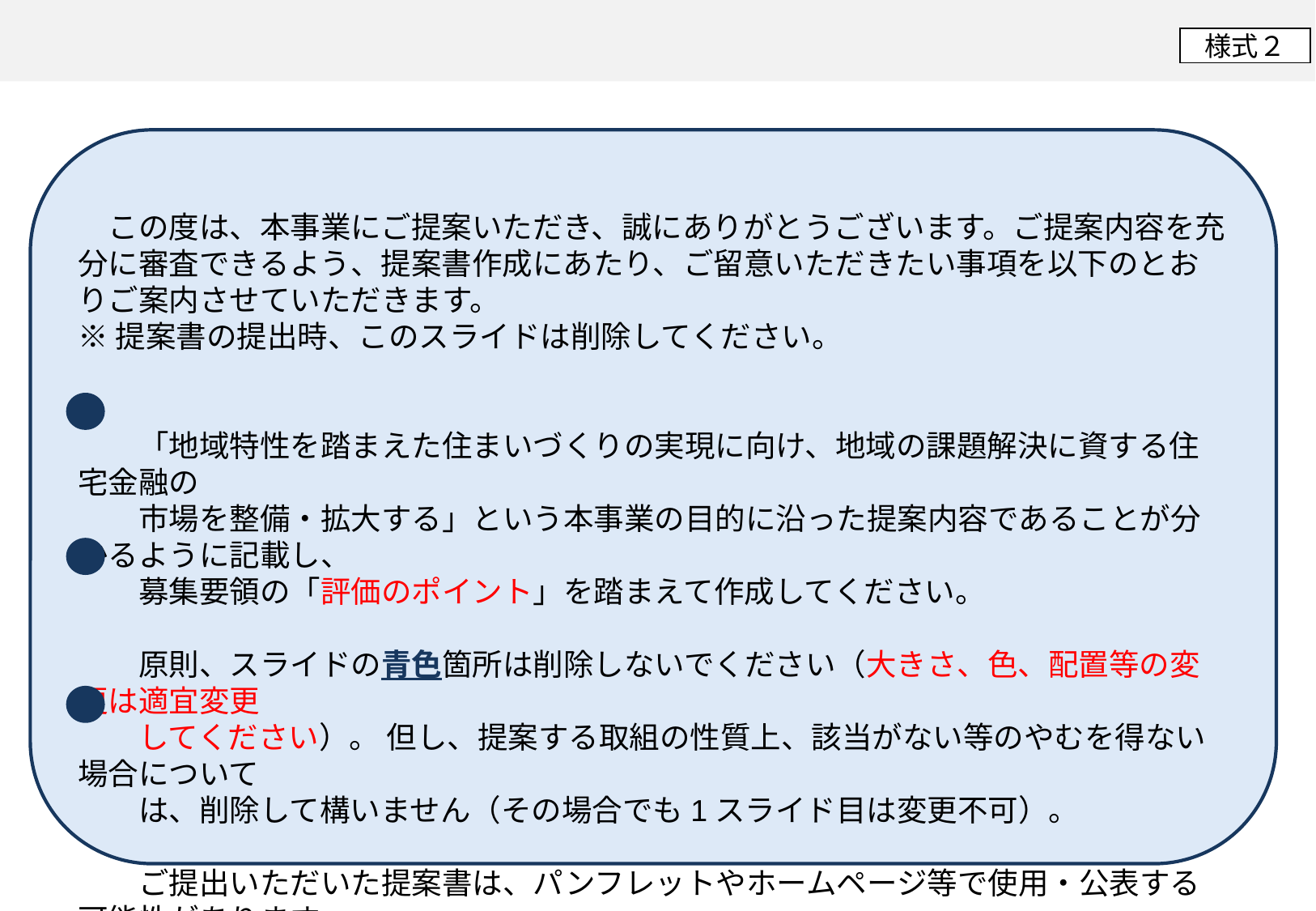

この度は、本事業にご提案いただき、誠にありがとうございます。ご提案内容を充分に審査できるよう、提案書作成にあたり、ご留意いただきたい事項を以下のとおりご案内させていただきます。
※提案書の提出時、このスライドは削除してください。

　　「地域特性を踏まえた住まいづくりの実現に向け、地域の課題解決に資する住宅金融の
　　市場を整備・拡大する」という本事業の目的に沿った提案内容であることが分かるように記載し、
　　募集要領の「評価のポイント」を踏まえて作成してください。

　　原則、スライドの青色箇所は削除しないでください（大きさ、色、配置等の変更は適宜変更
　　してください）。 但し、提案する取組の性質上、該当がない等のやむを得ない場合について
　　は、削除して構いません（その場合でも1スライド目は変更不可）。

　　ご提出いただいた提案書は、パンフレットやホームページ等で使用・公表する可能性があります。
　　但し、応募者の財産上の利益や競争上の地位等を害する恐れのある部分について、応募者
　　から申し出があった場合は、原則公表しません。